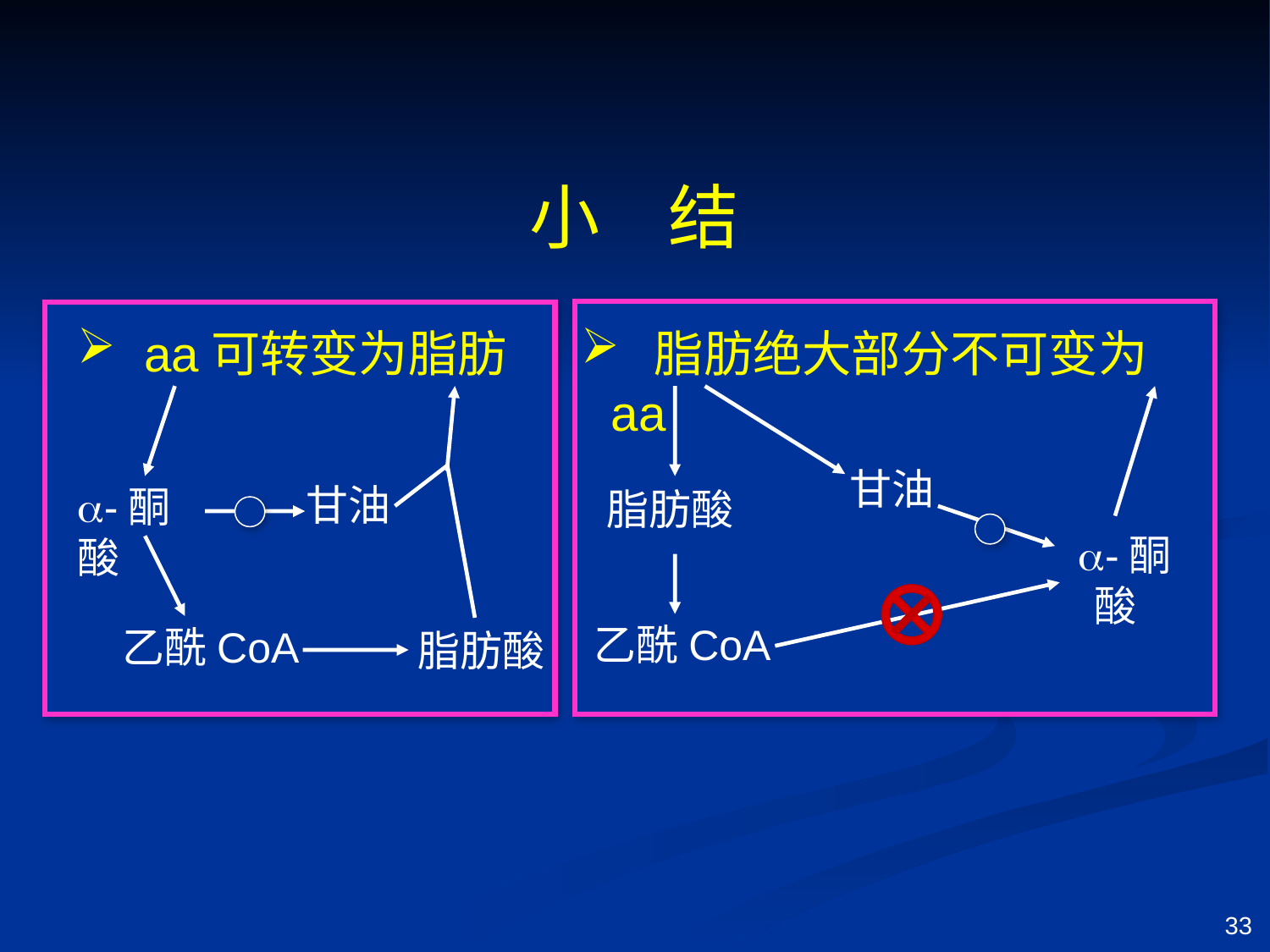

小     结

  aa可转变为脂肪
  脂肪绝大部分不可变为aa

脂肪酸

乙酰CoA

甘油

甘油

α-酮酸

α-酮酸

乙酰CoA
脂肪酸

33